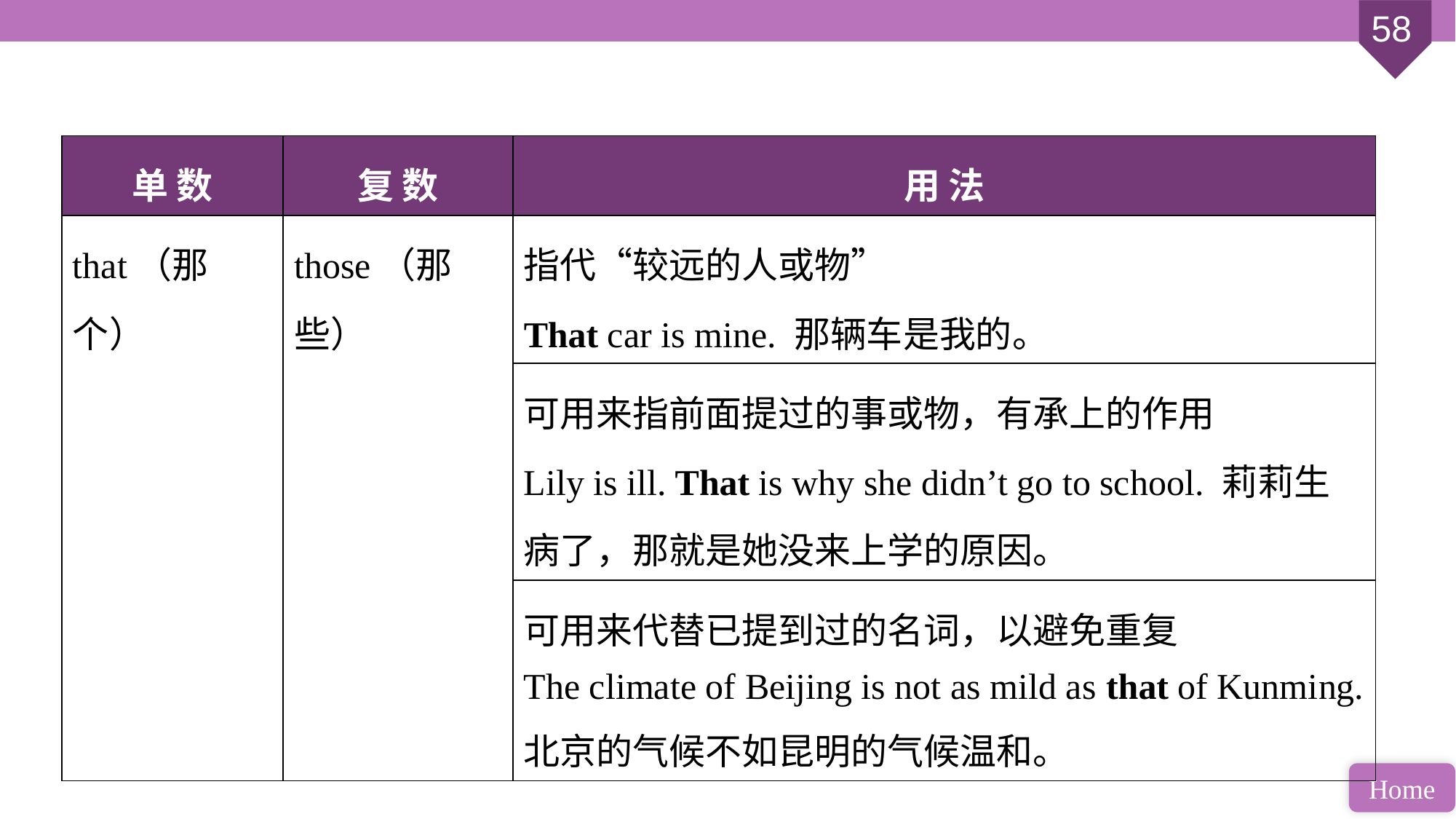

| 单 数 | 复 数 | 用 法 |
| --- | --- | --- |
| that（那个） | those（那些） | 指代“较远的人或物” That car is mine. 那辆车是我的。 |
|  |  | 可用来指前面提过的事或物，有承上的作用 Lily is ill. That is why she didn’t go to school. 莉莉生病了，那就是她没来上学的原因。 |
|  |  | 可用来代替已提到过的名词，以避免重复 The climate of Beijing is not as mild as that of Kunming. 北京的气候不如昆明的气候温和。 |